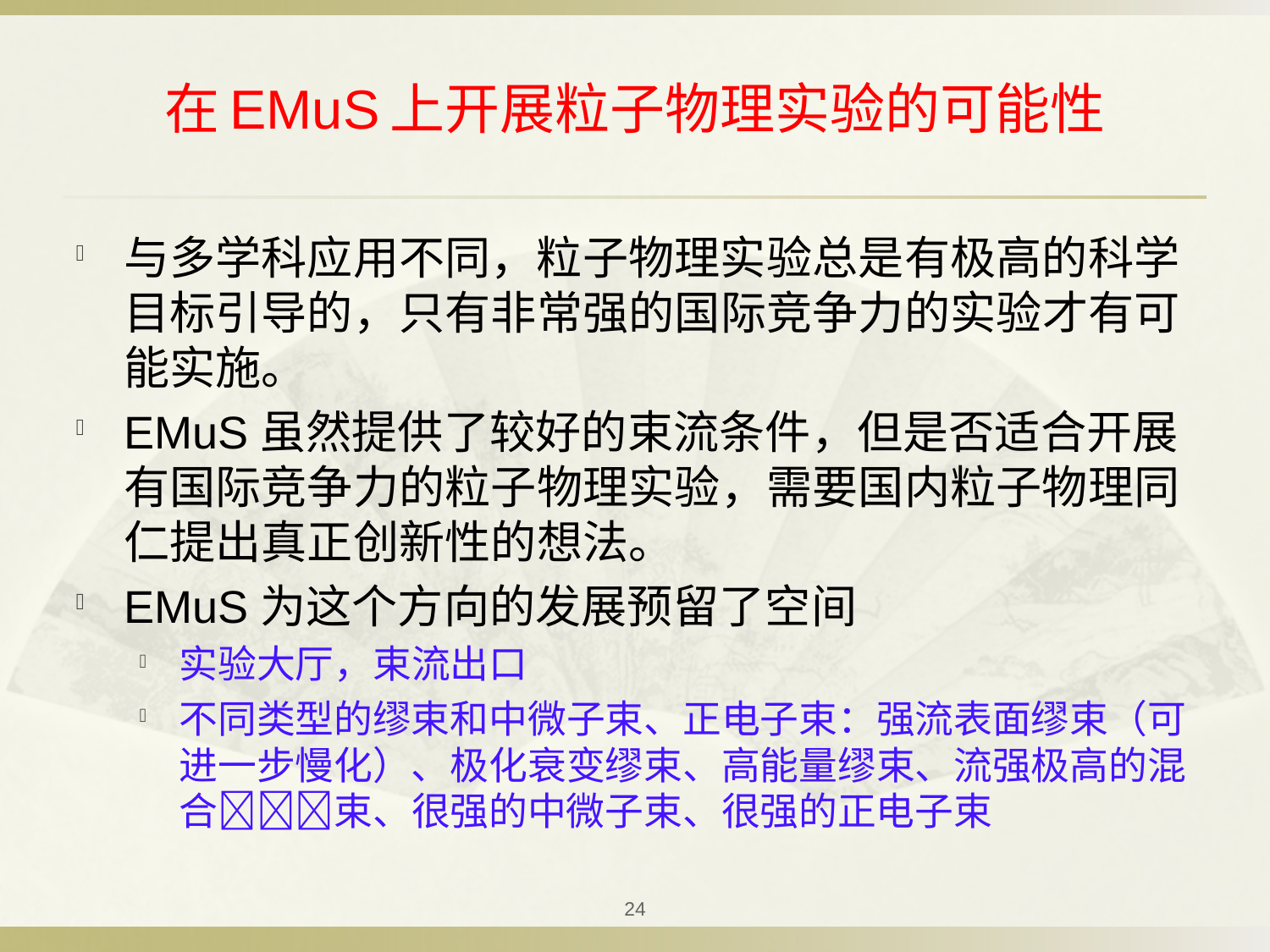

# 在EMuS上开展粒子物理实验的可能性
与多学科应用不同，粒子物理实验总是有极高的科学目标引导的，只有非常强的国际竞争力的实验才有可能实施。
EMuS虽然提供了较好的束流条件，但是否适合开展有国际竞争力的粒子物理实验，需要国内粒子物理同仁提出真正创新性的想法。
EMuS为这个方向的发展预留了空间
实验大厅，束流出口
不同类型的缪束和中微子束、正电子束：强流表面缪束（可进一步慢化）、极化衰变缪束、高能量缪束、流强极高的混合π/μ束、很强的中微子束、很强的正电子束
24